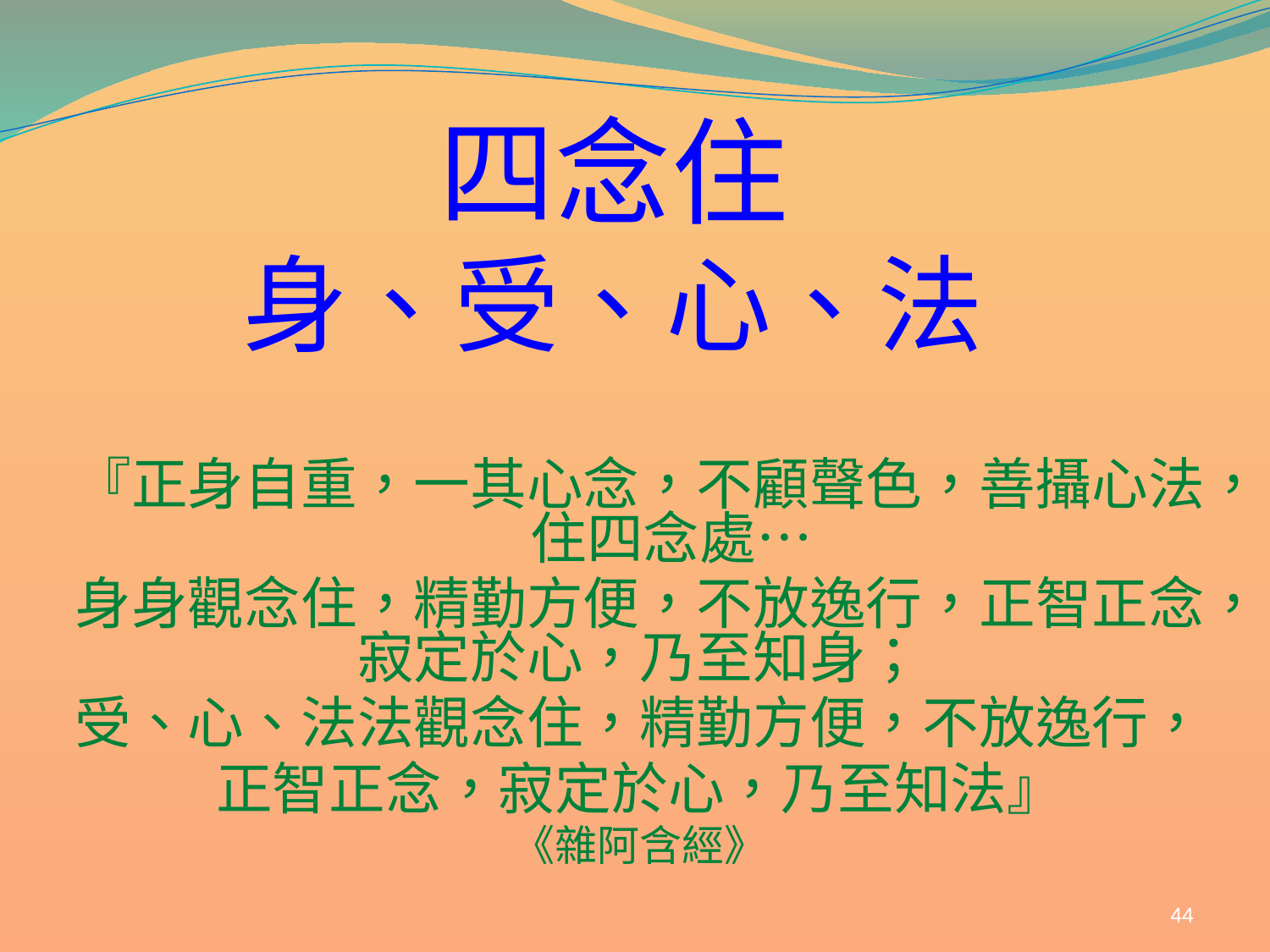

# 四念住 身、受、心、法

『正身自重，一其心念，不顧聲色，善攝心法，     住四念處…
身身觀念住，精勤方便，不放逸行，正智正念，寂定於心，乃至知身；
受、心、法法觀念住，精勤方便，不放逸行，
正智正念，寂定於心，乃至知法』
《雜阿含經》
44